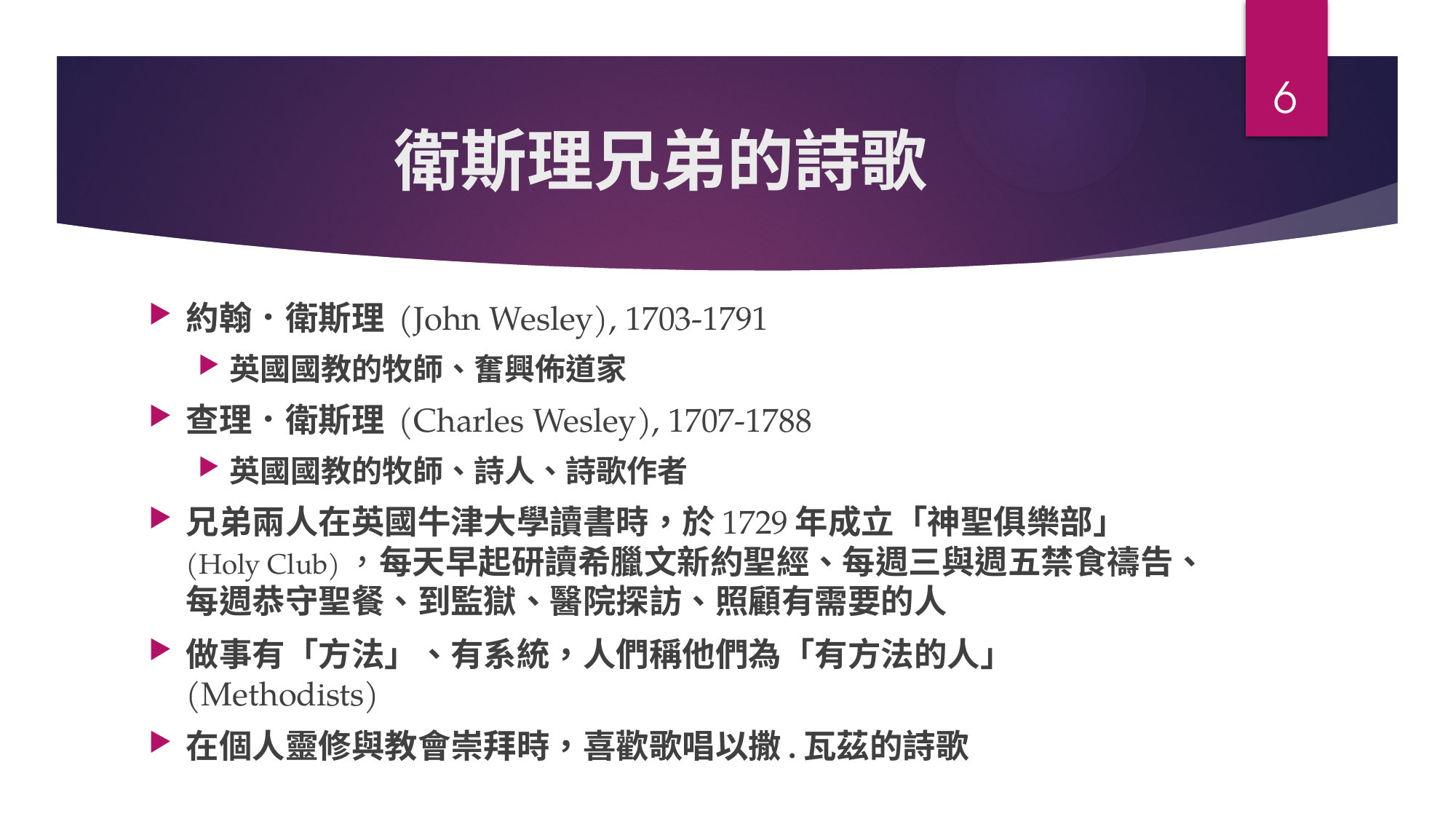

6
# 衛斯理兄弟的詩歌
約翰．衛斯理 (John Wesley), 1703-1791
英國國教的牧師、奮興佈道家
查理．衛斯理 (Charles Wesley), 1707-1788
英國國教的牧師、詩人、詩歌作者
兄弟兩人在英國牛津大學讀書時，於1729年成立「神聖俱樂部」 (Holy Club)，每天早起研讀希臘文新約聖經、每週三與週五禁食禱告、每週恭守聖餐、到監獄、醫院探訪、照顧有需要的人
做事有「方法」、有系統，人們稱他們為「有方法的人」 (Methodists)
在個人靈修與教會崇拜時，喜歡歌唱以撒.瓦茲的詩歌